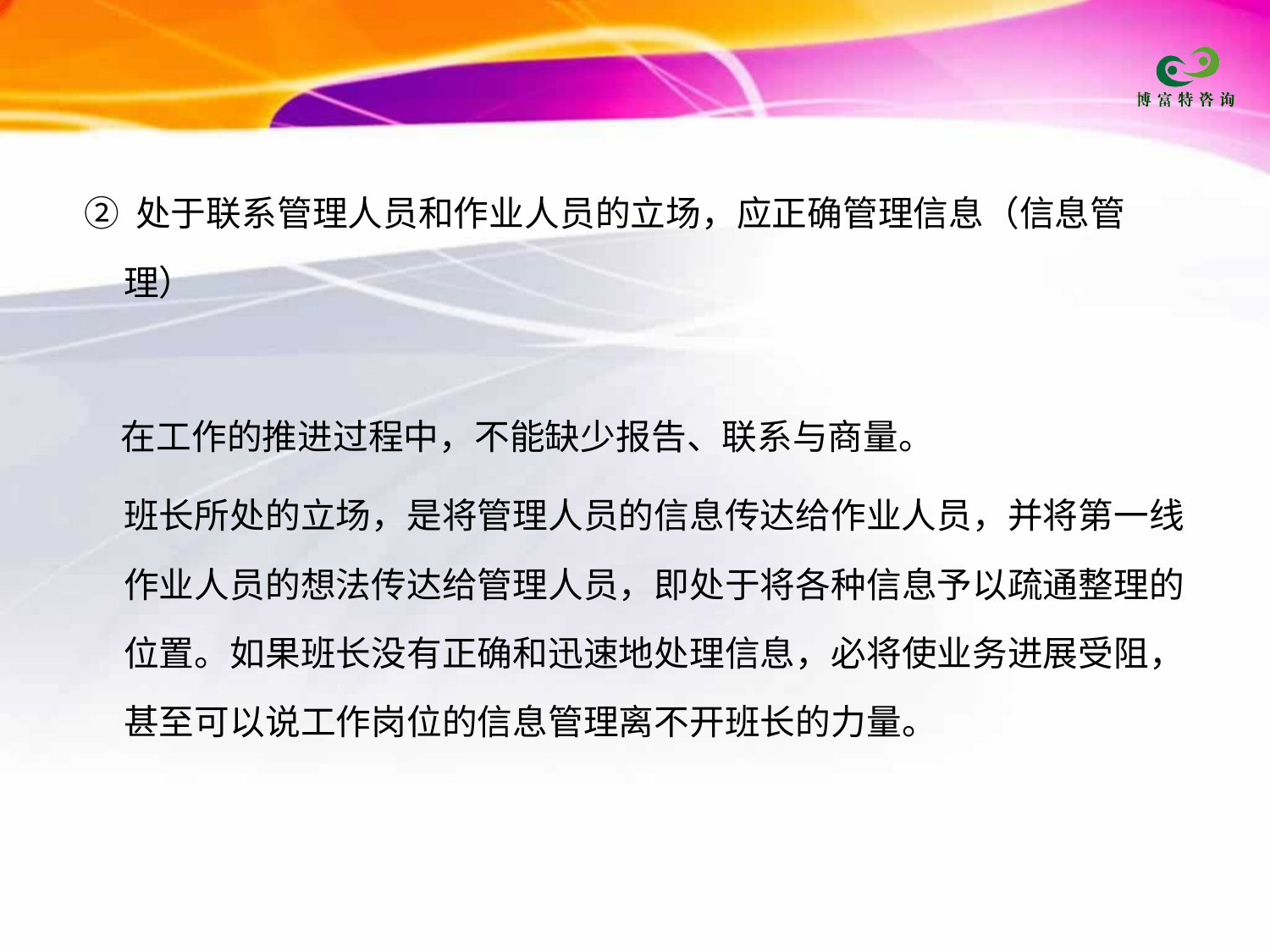

② 处于联系管理人员和作业人员的立场，应正确管理信息（信息管理）

   在工作的推进过程中，不能缺少报告、联系与商量。
     班长所处的立场，是将管理人员的信息传达给作业人员，并将第一线作业人员的想法传达给管理人员，即处于将各种信息予以疏通整理的位置。如果班长没有正确和迅速地处理信息，必将使业务进展受阻，甚至可以说工作岗位的信息管理离不开班长的力量。